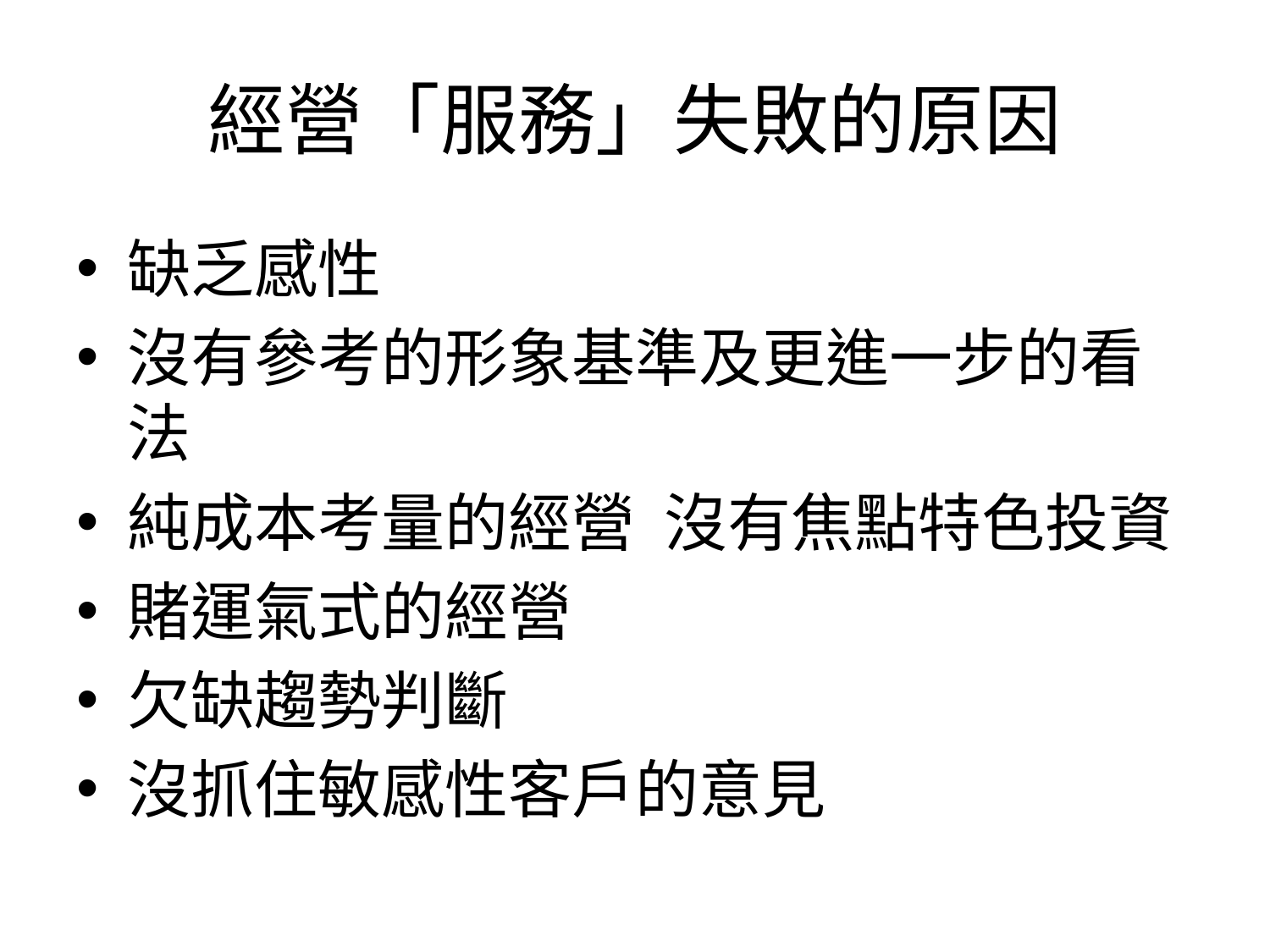

# 經營「服務」失敗的原因
缺乏感性
沒有參考的形象基準及更進一步的看法
純成本考量的經營  沒有焦點特色投資
賭運氣式的經營
欠缺趨勢判斷
沒抓住敏感性客戶的意見